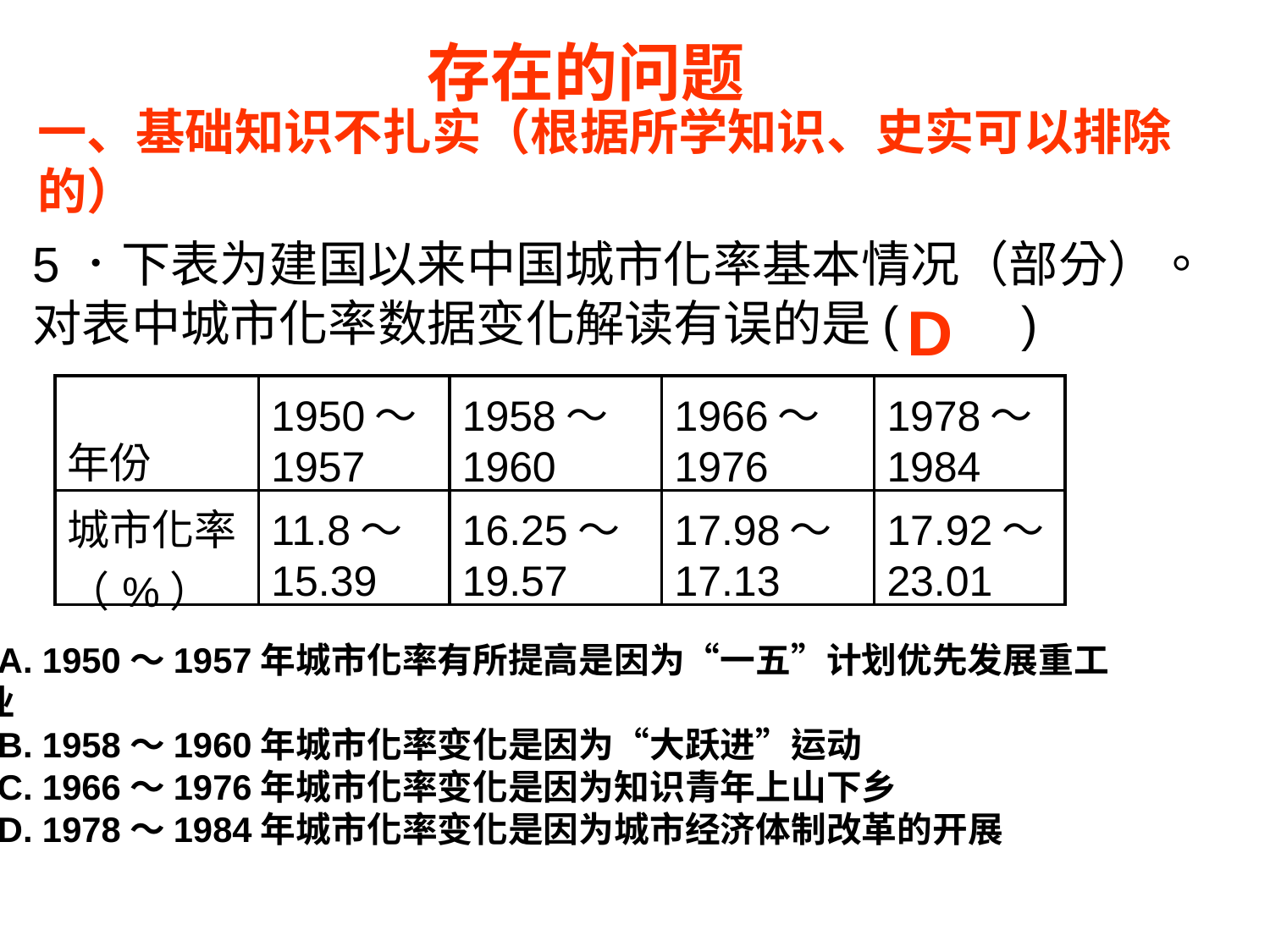

存在的问题
#

一、基础知识不扎实（根据所学知识、史实可以排除的）
5．下表为建国以来中国城市化率基本情况（部分）。
对表中城市化率数据变化解读有误的是(　　)
D
| 年份 | 1950～1957 | 1958～1960 | 1966～1976 | 1978～1984 |
| --- | --- | --- | --- | --- |
| 城市化率（%） | 11.8～15.39 | 16.25～19.57 | 17.98～17.13 | 17.92～23.01 |
A. 1950～1957年城市化率有所提高是因为“一五”计划优先发展重工业
B. 1958～1960年城市化率变化是因为“大跃进”运动
C. 1966～1976年城市化率变化是因为知识青年上山下乡
D. 1978～1984年城市化率变化是因为城市经济体制改革的开展